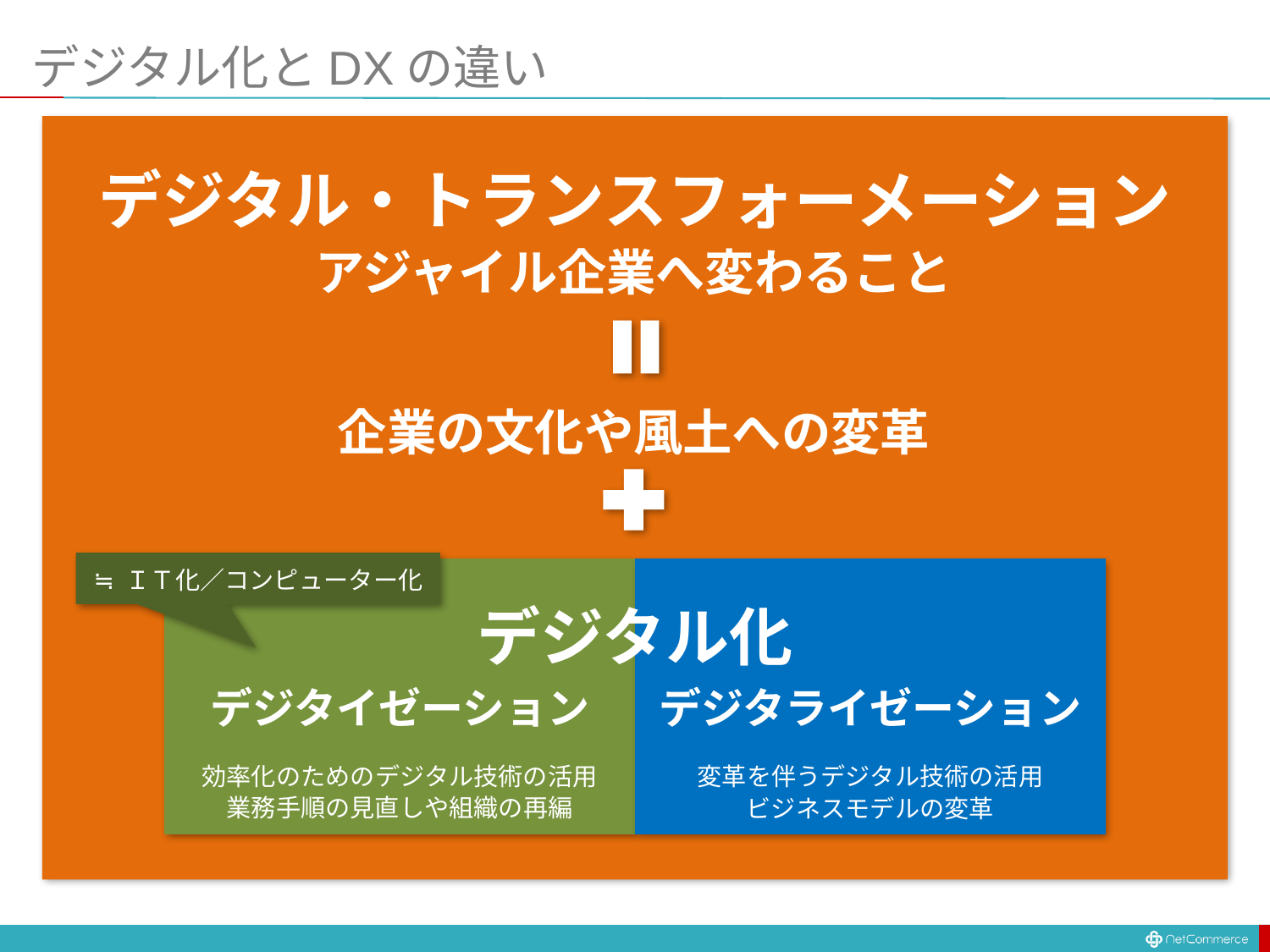

# デジタル化とDXの違い

デジタル・トランスフォーメーション
アジャイル企業へ変わること

企業の文化や風土への変革

≒ ＩＴ化／コンピューター化

デジタル化
デジタイゼーション
デジタライゼーション
効率化のためのデジタル技術の活用
変革を伴うデジタル技術の活用
業務手順の見直しや組織の再編
ビジネスモデルの変革